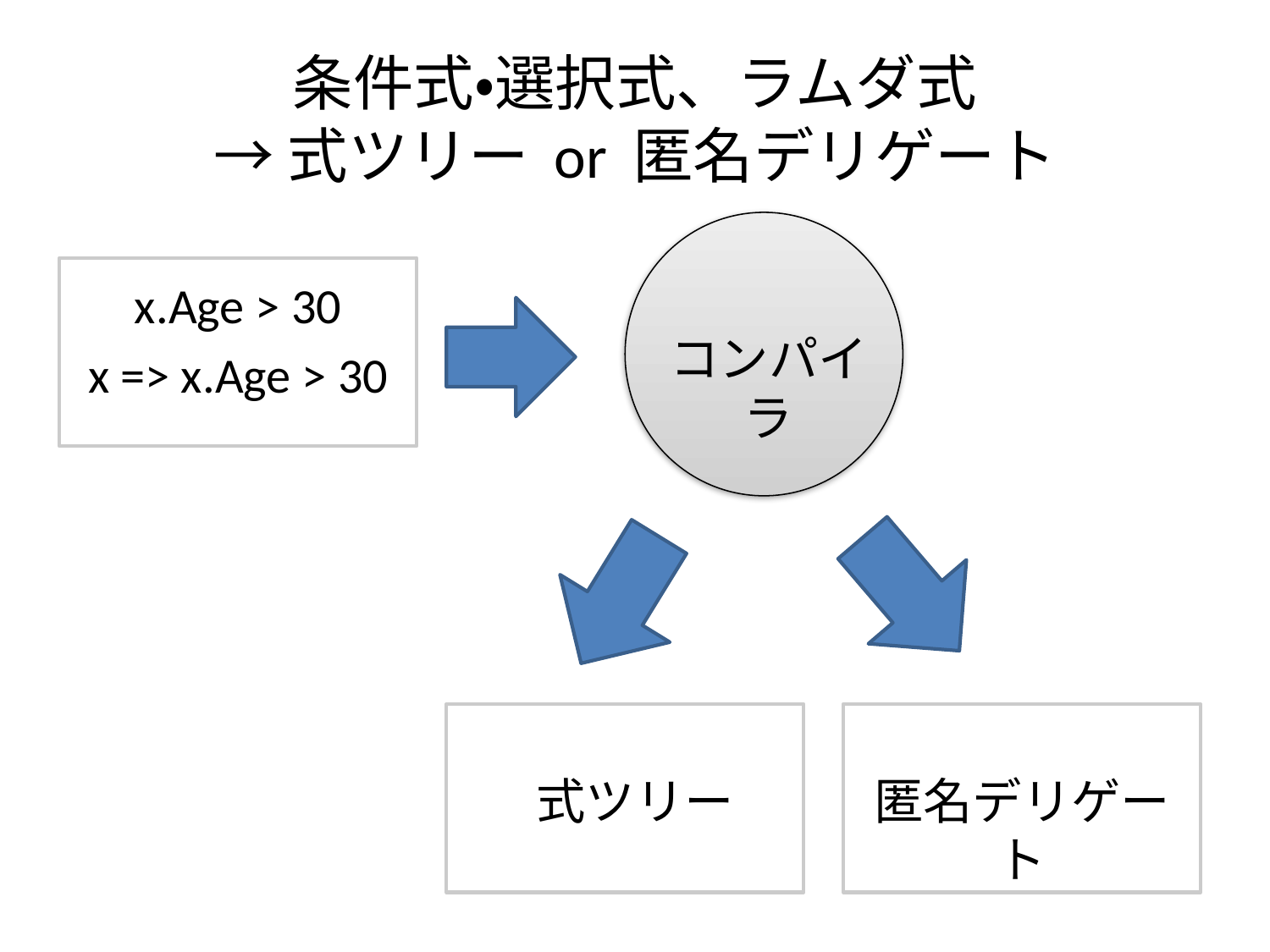

# 条件式・選択式、ラムダ式 → 式ツリー or 匿名デリゲート

コンパイラ

x.Age > 30
x => x.Age > 30

式ツリー
匿名デリゲート